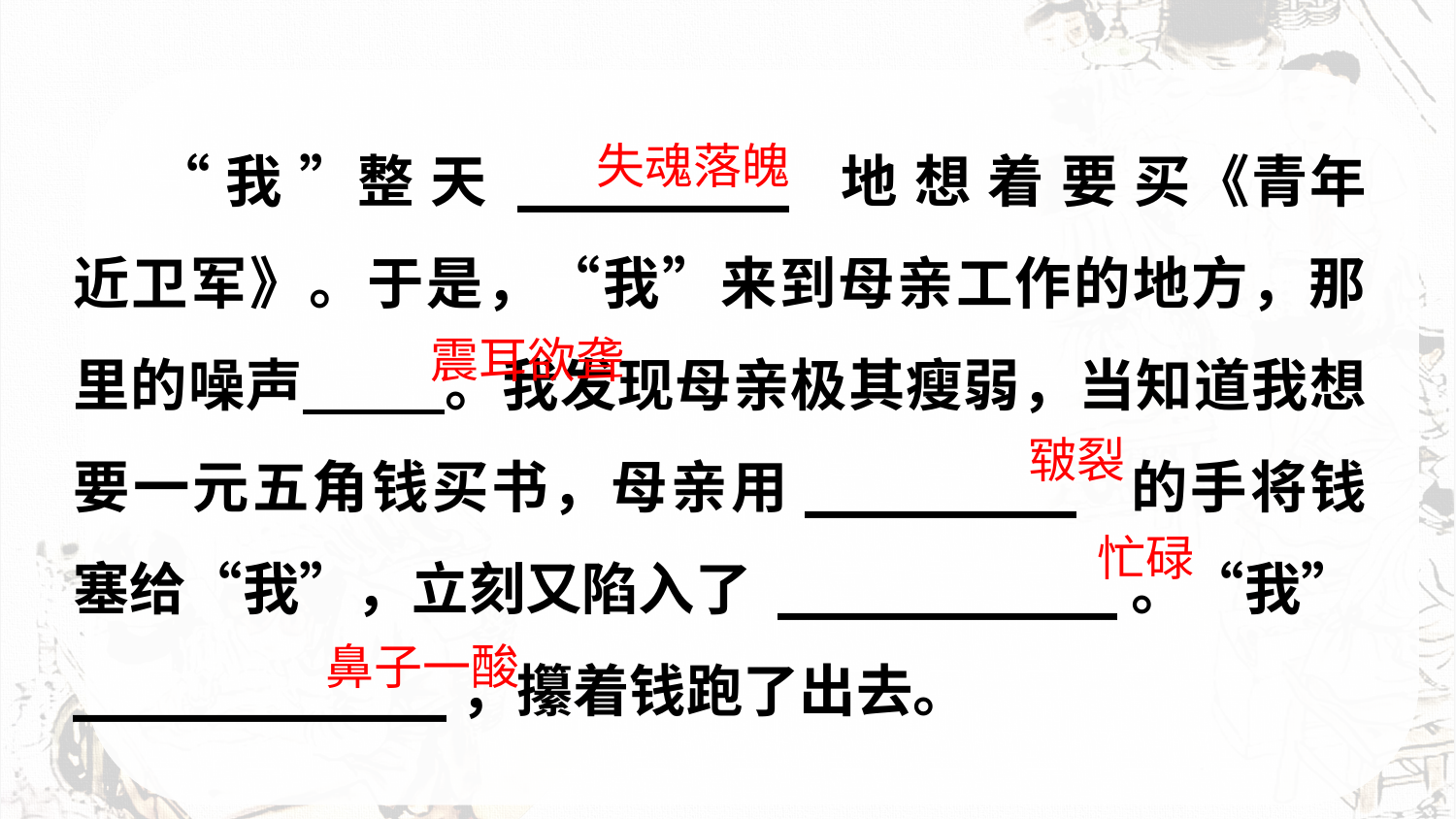

“我 ”整 天 ________ 地 想 着 要 买《青年近卫军》。于是，“我”来到母亲工作的地方，那里的噪声          。我发现母亲极其瘦弱，当知道我想要一元五角钱买书，母亲用________ 的手将钱塞给“我”，立刻又陷入了 __________。“我”___________，攥着钱跑了出去。
失魂落魄
震耳欲聋
皲裂
忙碌
鼻子一酸